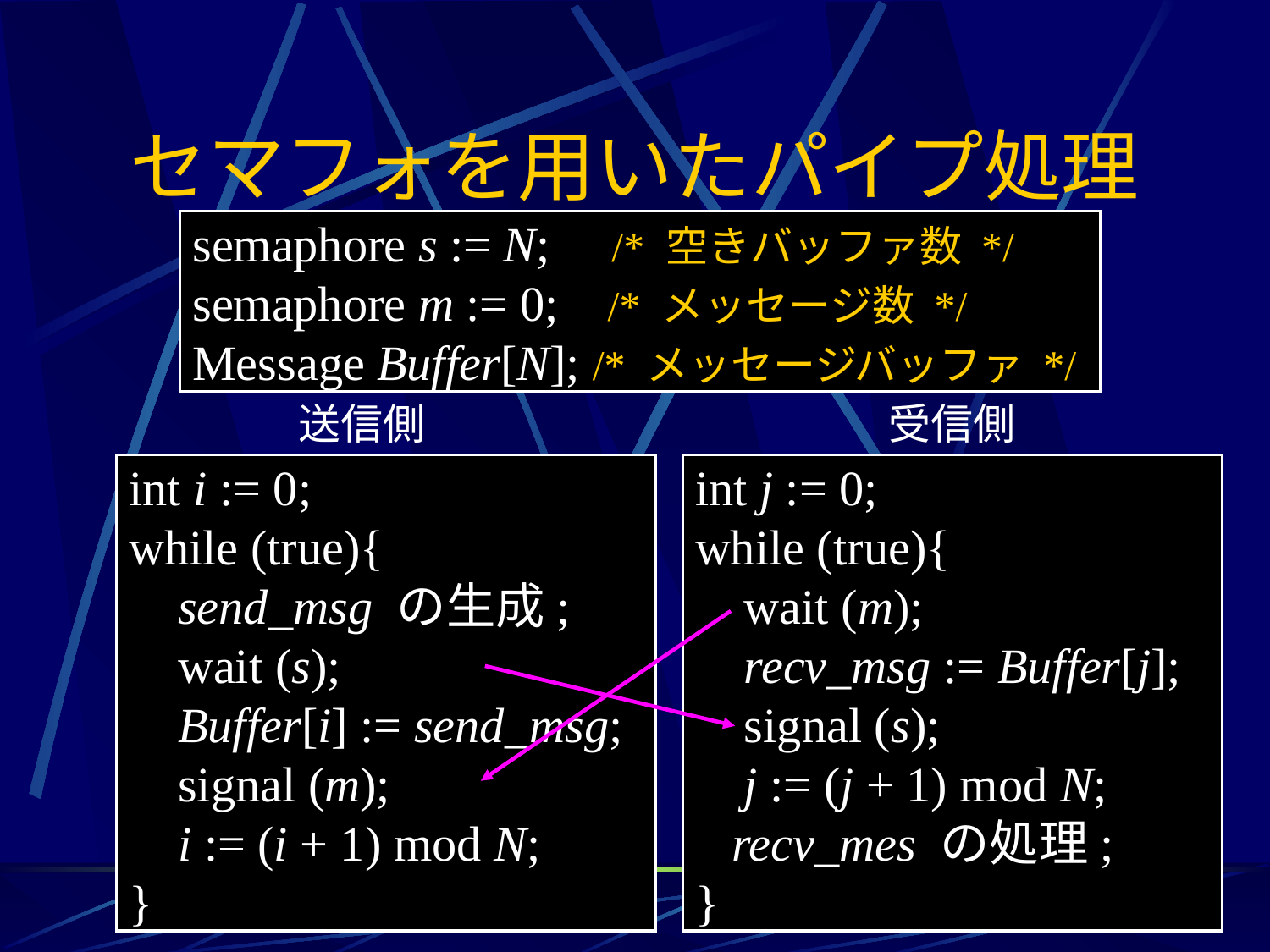

# セマフォを用いたパイプ処理
semaphore s := N;     /* 空きバッファ数 */
semaphore m := 0;    /* メッセージ数 */
Message Buffer[N]; /* メッセージバッファ */
送信側
受信側
int i := 0;
while (true){
    send_msg の生成;
    wait (s);
    Buffer[i] := send_msg;
    signal (m);
    i := (i + 1) mod N;
}
int j := 0;
while (true){
    wait (m);
    recv_msg := Buffer[j];
    signal (s);
    j := (j + 1) mod N;
   recv_mes の処理;
}